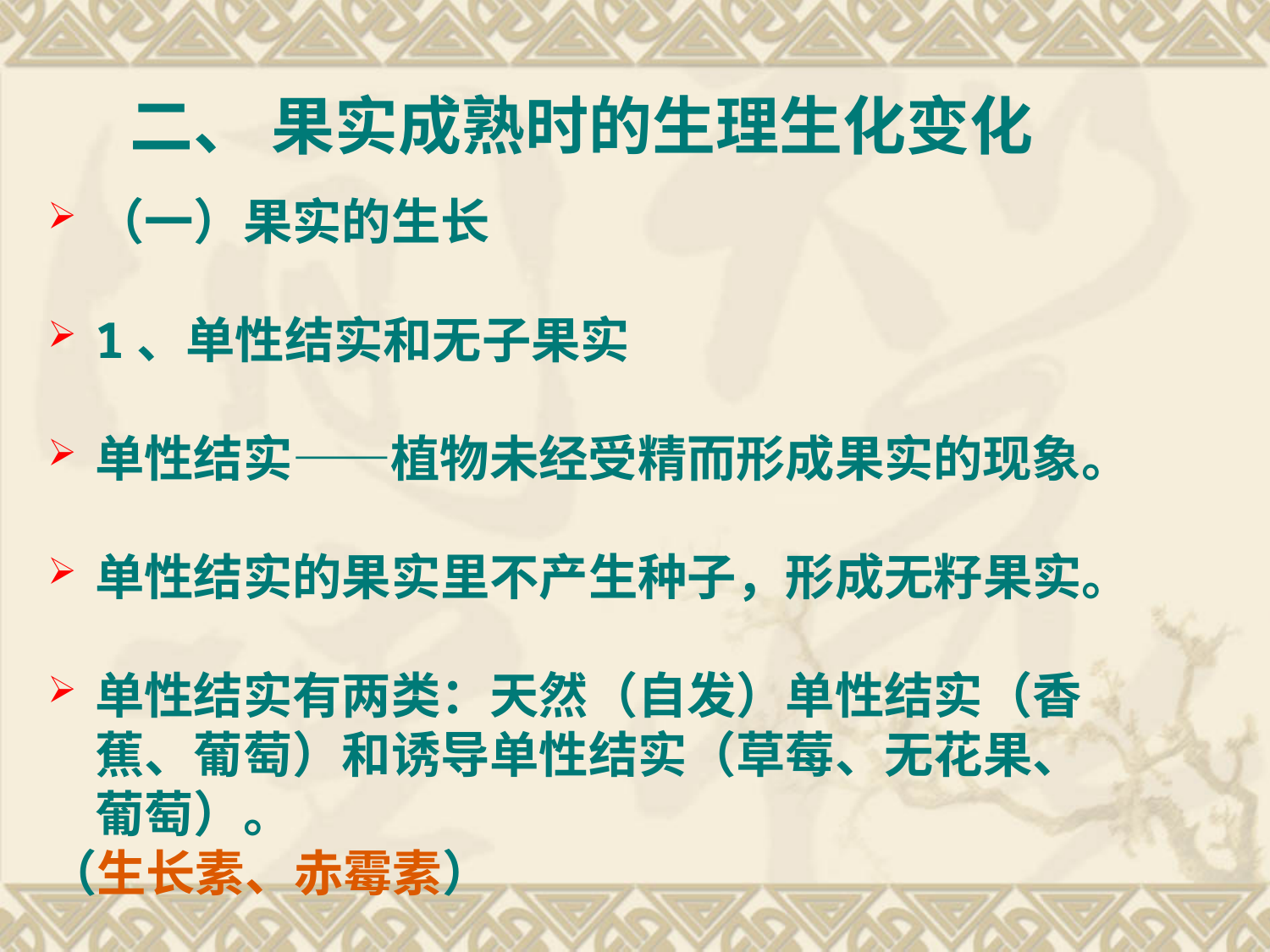

二、 果实成熟时的生理生化变化
（一）果实的生长

1、单性结实和无子果实

单性结实——植物未经受精而形成果实的现象。

单性结实的果实里不产生种子，形成无籽果实。

单性结实有两类：天然（自发）单性结实（香蕉、葡萄）和诱导单性结实（草莓、无花果、葡萄）。
（生长素、赤霉素）
10